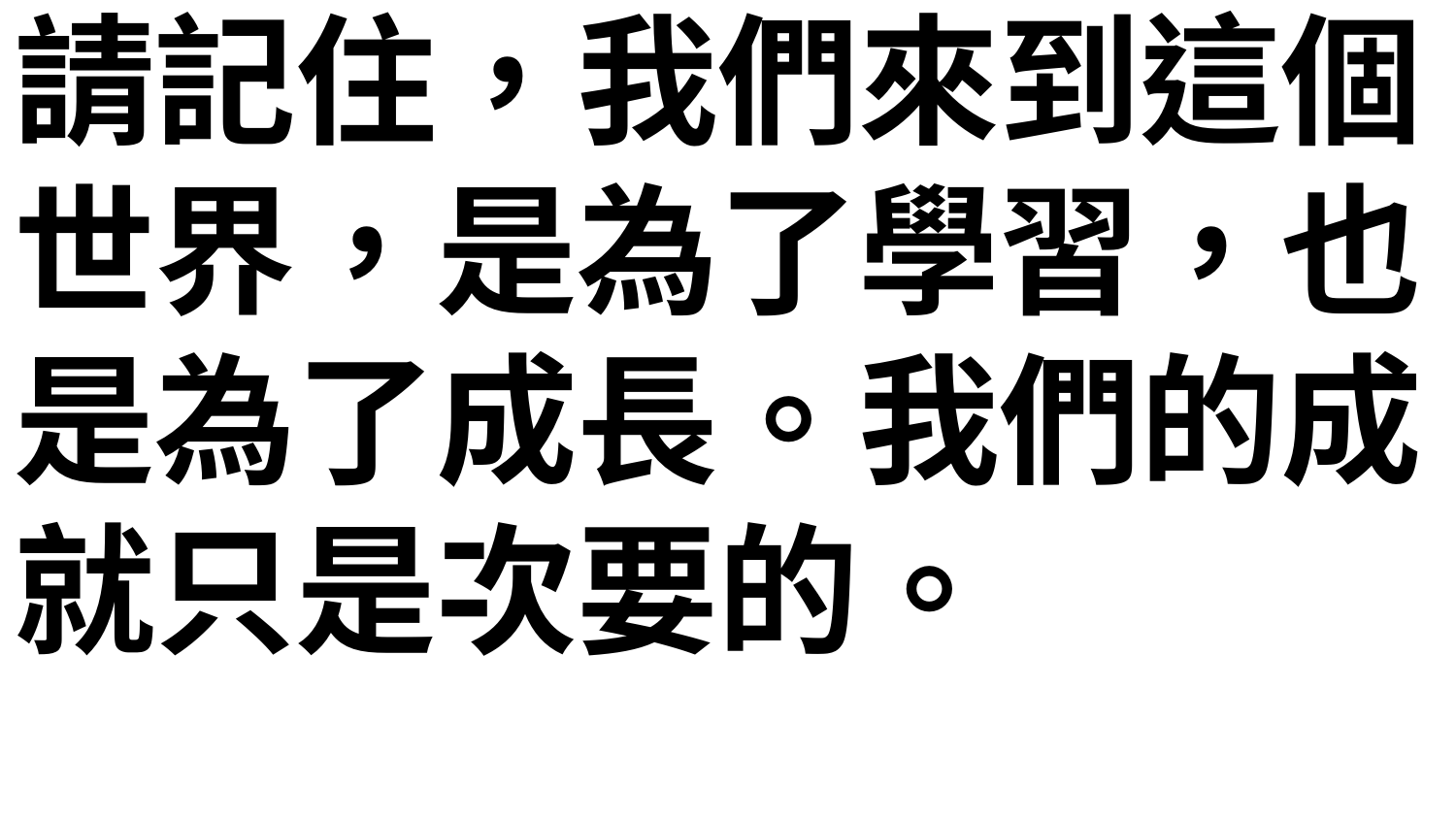

請記住，我們來到這個世界，是為了學習，也是為了成長。我們的成就只是次要的。